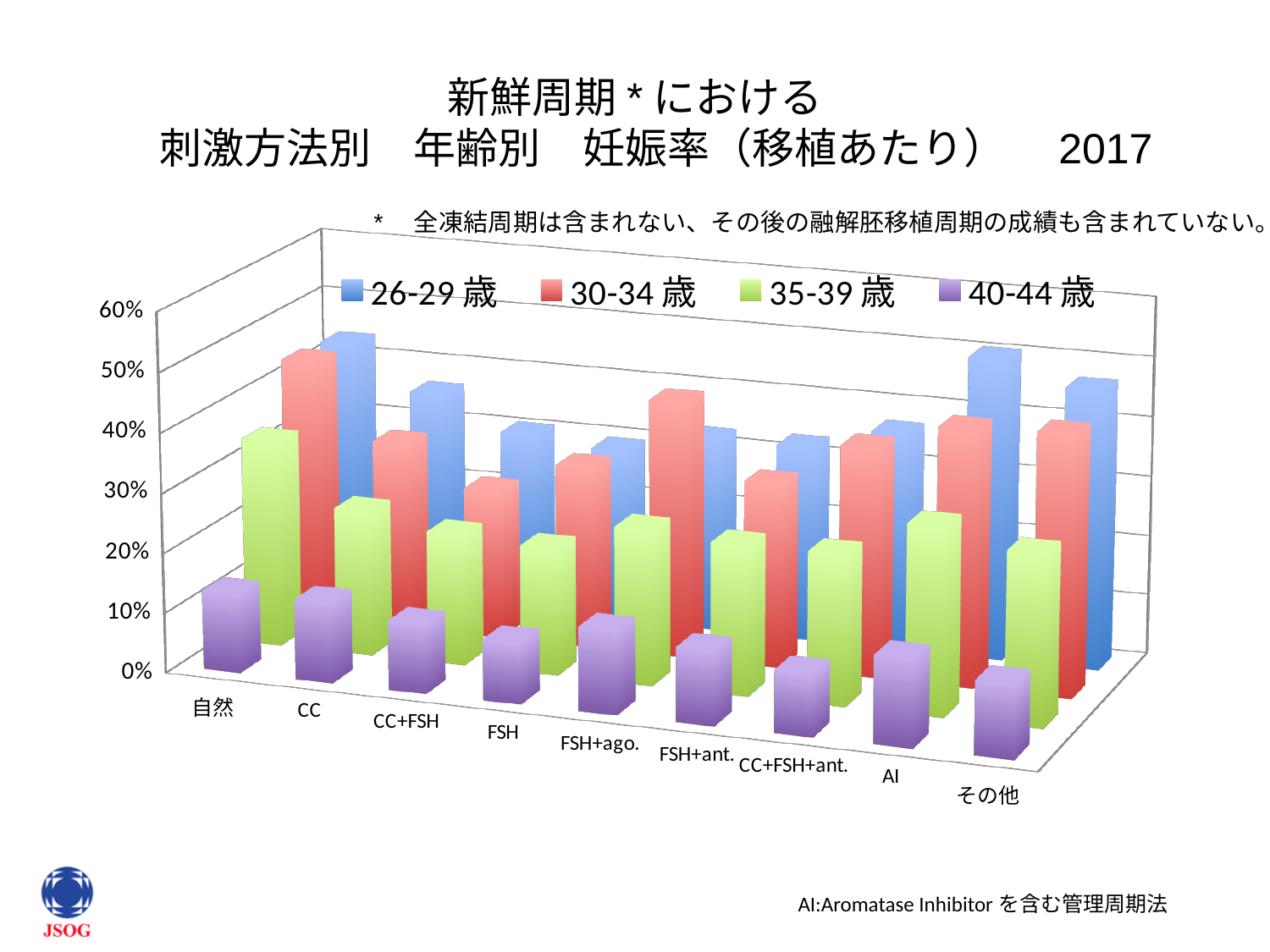

新鮮周期*における
　刺激方法別　年齢別　妊娠率（移植あたり）　2017
*　全凍結周期は含まれない、その後の融解胚移植周期の成績も含まれていない。

[unsupported chart]

AI:Aromatase Inhibitorを含む管理周期法